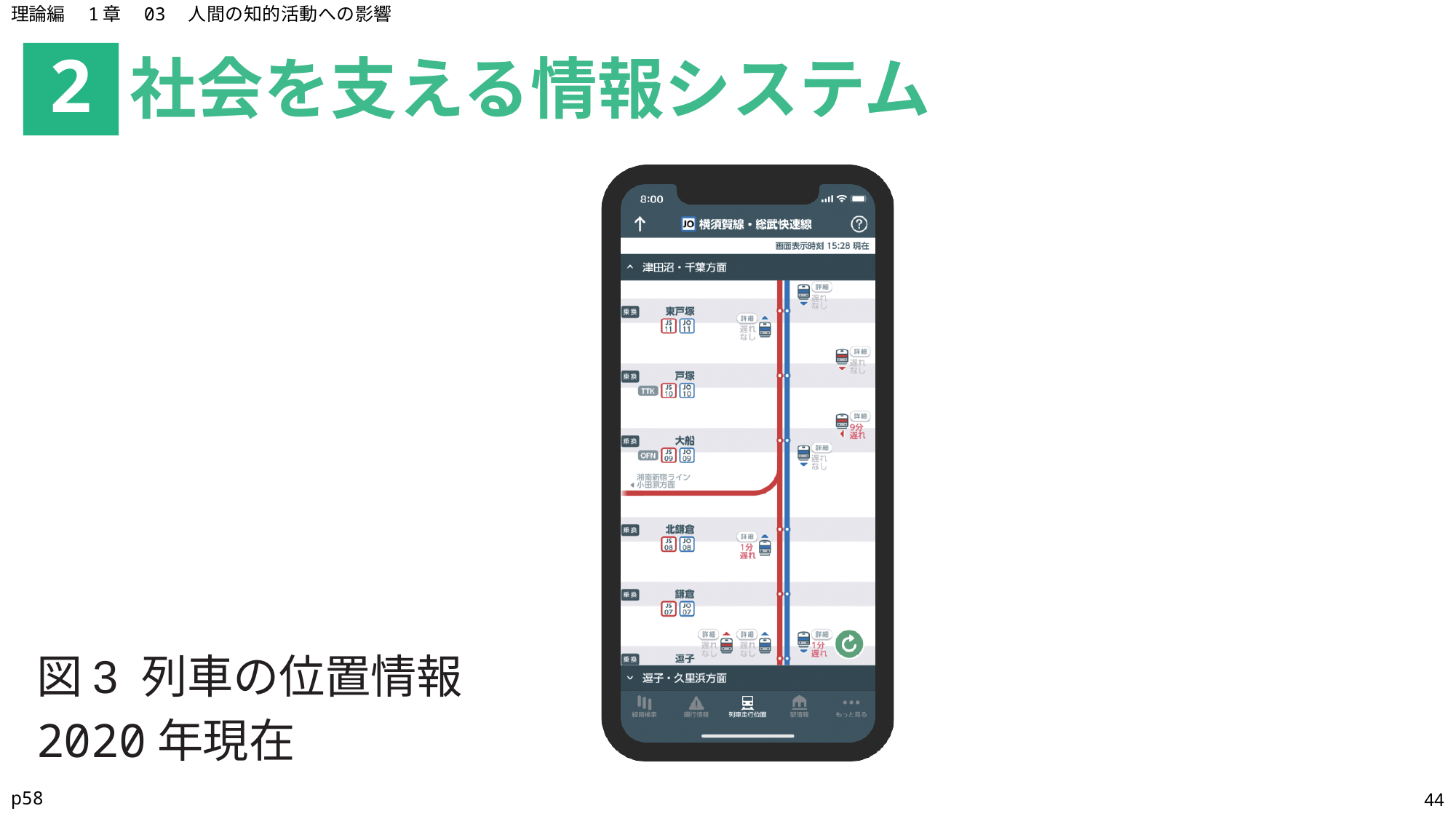

理論編　1章　03　人間の知的活動への影響
社会を支える情報システム
2

図3 列車の位置情報
2020年現在
p58
44